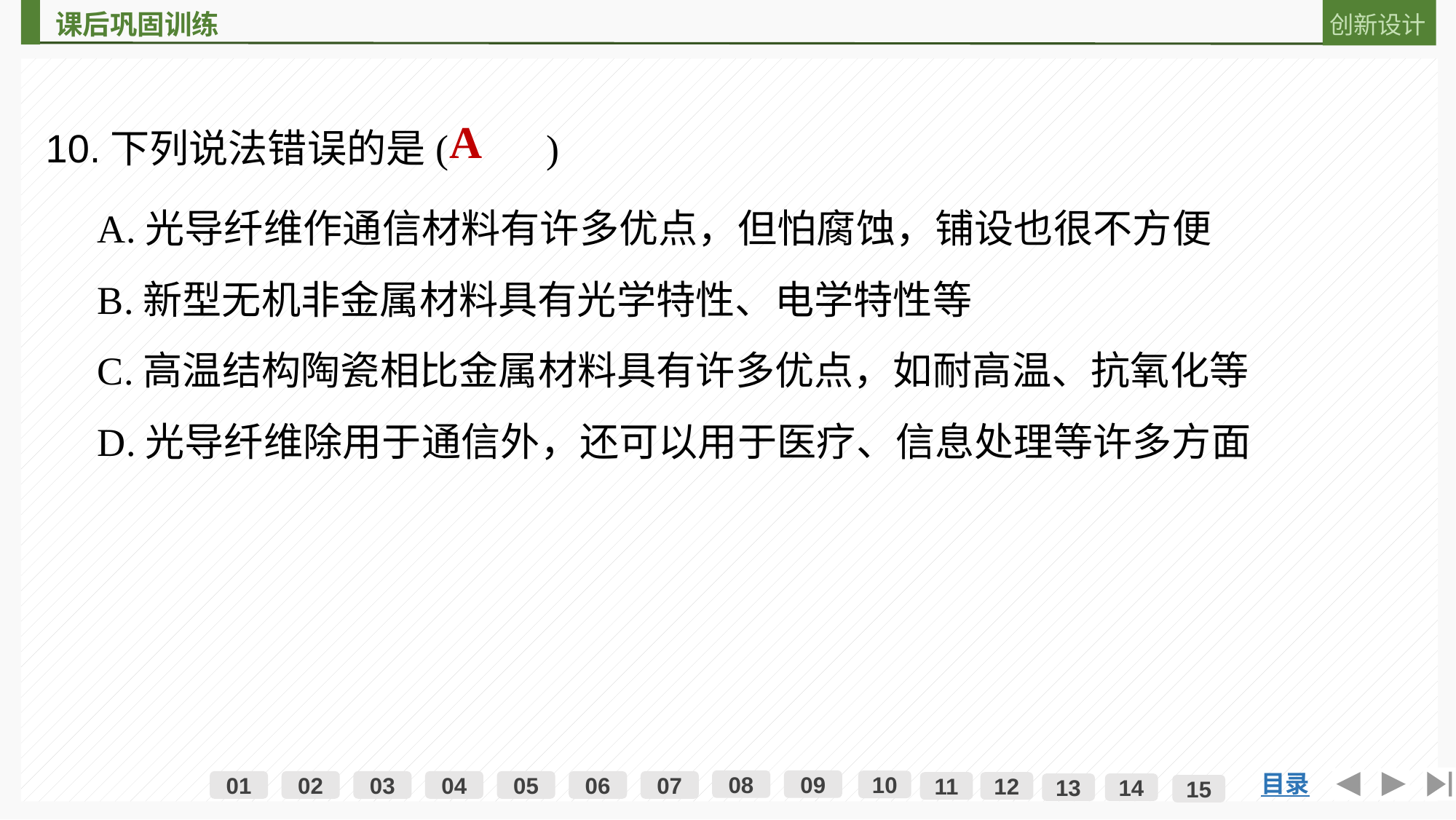

10.下列说法错误的是(　　)
A
A.光导纤维作通信材料有许多优点，但怕腐蚀，铺设也很不方便
B.新型无机非金属材料具有光学特性、电学特性等
C.高温结构陶瓷相比金属材料具有许多优点，如耐高温、抗氧化等
D.光导纤维除用于通信外，还可以用于医疗、信息处理等许多方面